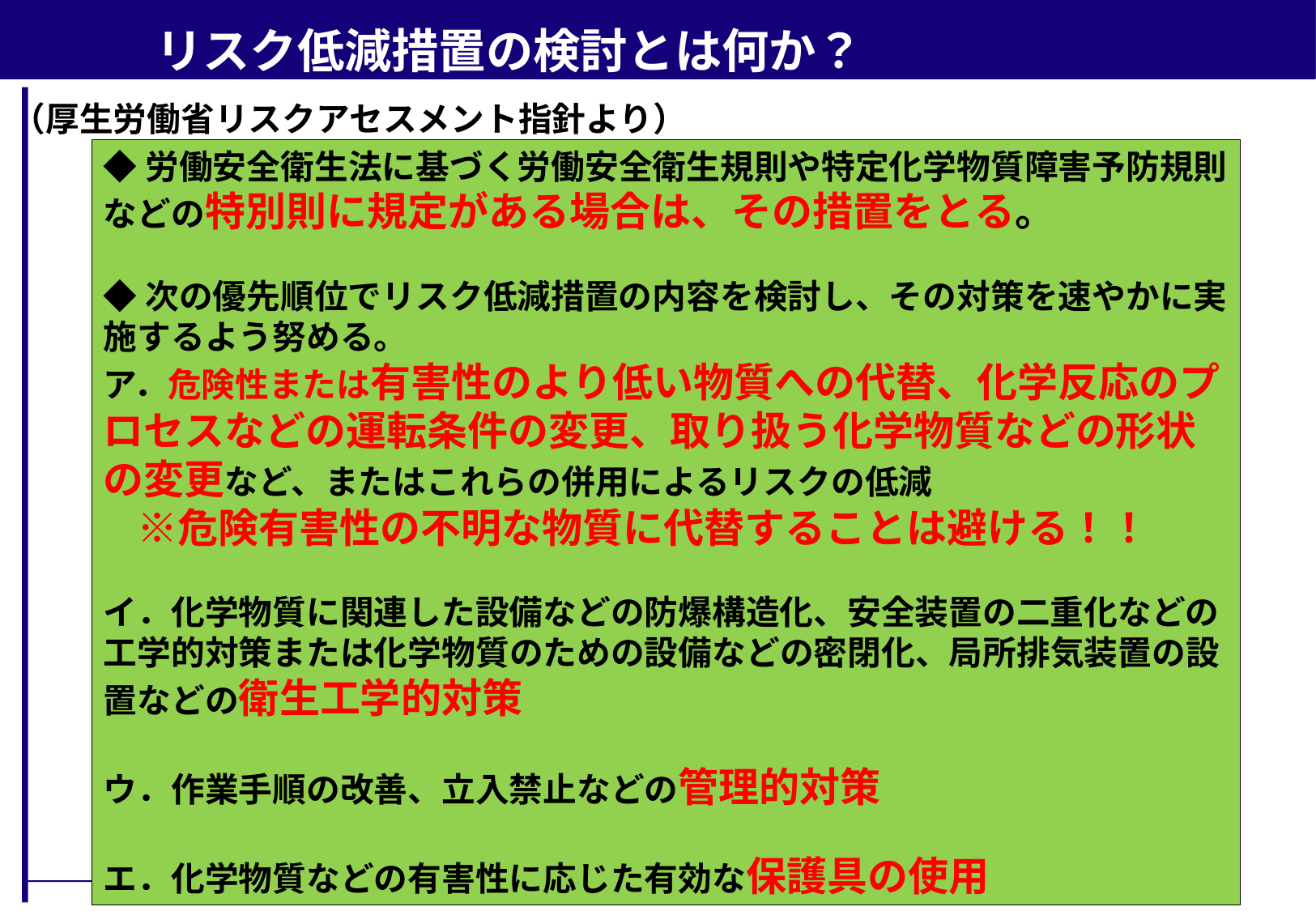

リスク低減措置の検討とは何か？
（厚生労働省リスクアセスメント指針より）
◆労働安全衛生法に基づく労働安全衛生規則や特定化学物質障害予防規則などの特別則に規定がある場合は、その措置をとる。

◆次の優先順位でリスク低減措置の内容を検討し、その対策を速やかに実施するよう努める。
ア．危険性または有害性のより低い物質への代替、化学反応のプロセスなどの運転条件の変更、取り扱う化学物質などの形状の変更など、またはこれらの併用によるリスクの低減
　※危険有害性の不明な物質に代替することは避ける！！

イ．化学物質に関連した設備などの防爆構造化、安全装置の二重化などの工学的対策または化学物質のための設備などの密閉化、局所排気装置の設置などの衛生工学的対策

ウ．作業手順の改善、立入禁止などの管理的対策

エ．化学物質などの有害性に応じた有効な保護具の使用